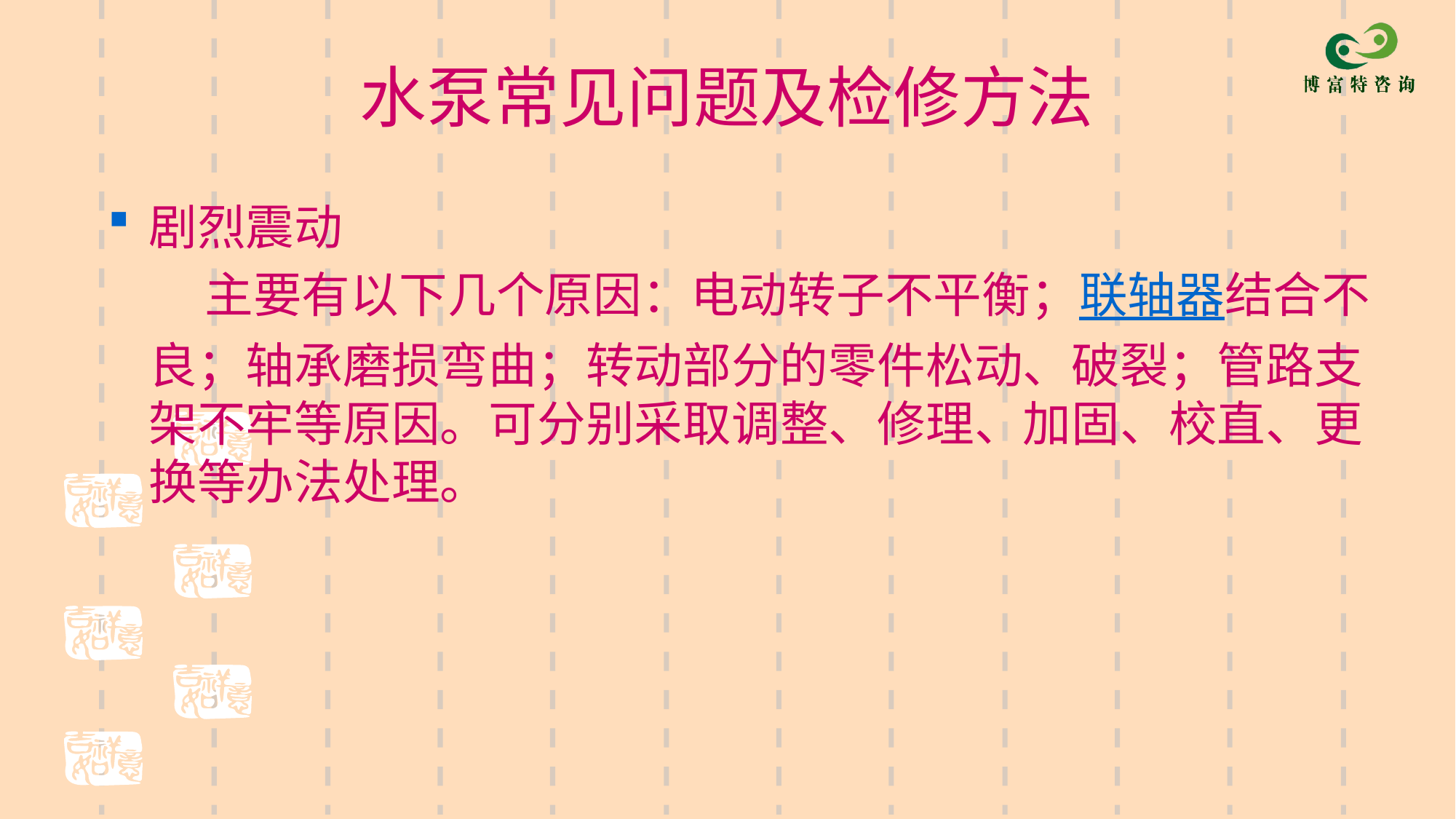

# 水泵常见问题及检修方法
剧烈震动
　　主要有以下几个原因：电动转子不平衡；联轴器结合不良；轴承磨损弯曲；转动部分的零件松动、破裂；管路支架不牢等原因。可分别采取调整、修理、加固、校直、更换等办法处理。